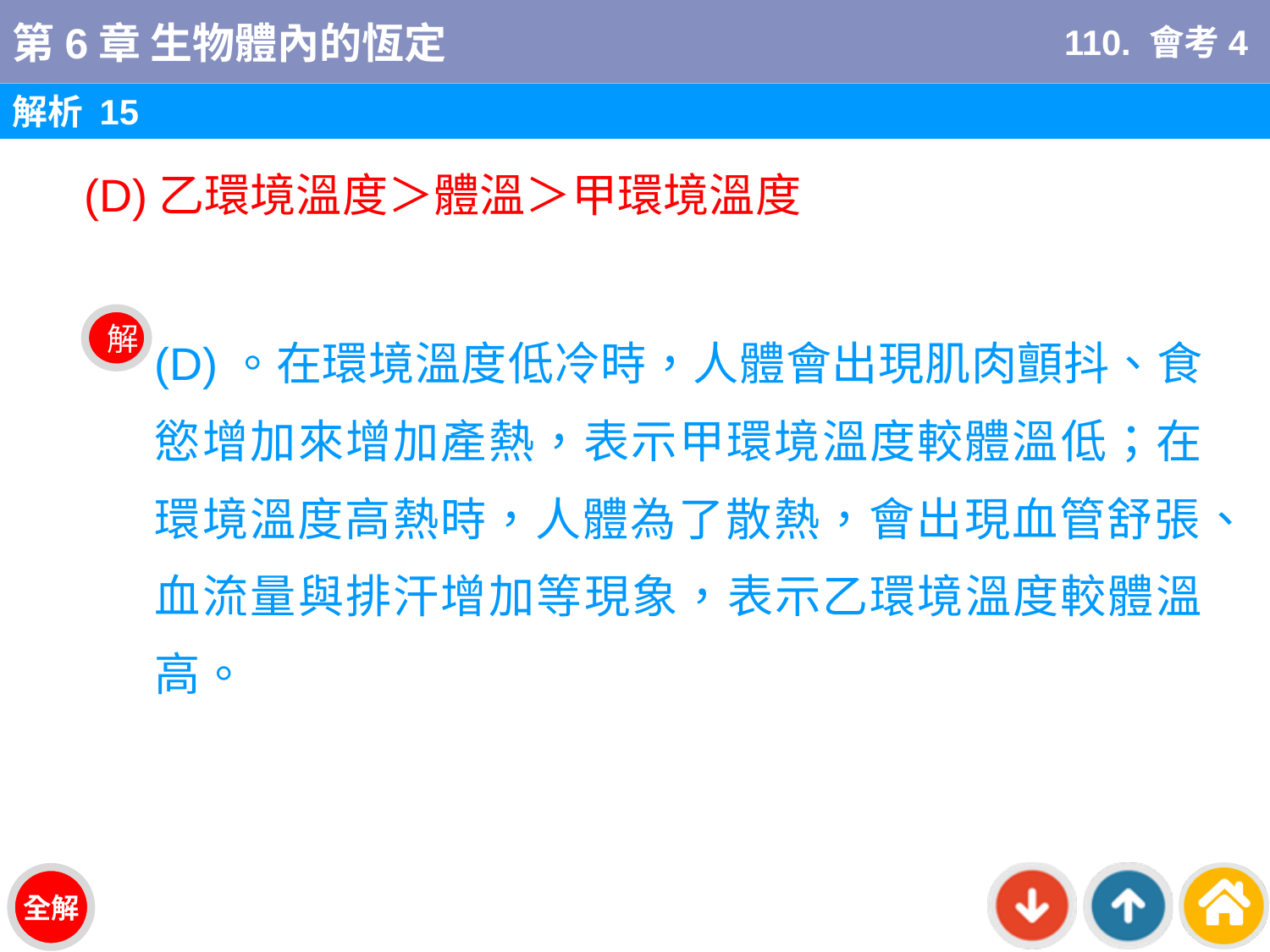

110. 會考4
解析 15
(D)乙環境溫度＞體溫＞甲環境溫度
(D)。在環境溫度低冷時，人體會出現肌肉顫抖、食慾增加來增加產熱，表示甲環境溫度較體溫低；在環境溫度高熱時，人體為了散熱，會出現血管舒張、血流量與排汗增加等現象，表示乙環境溫度較體溫高。
解
全解